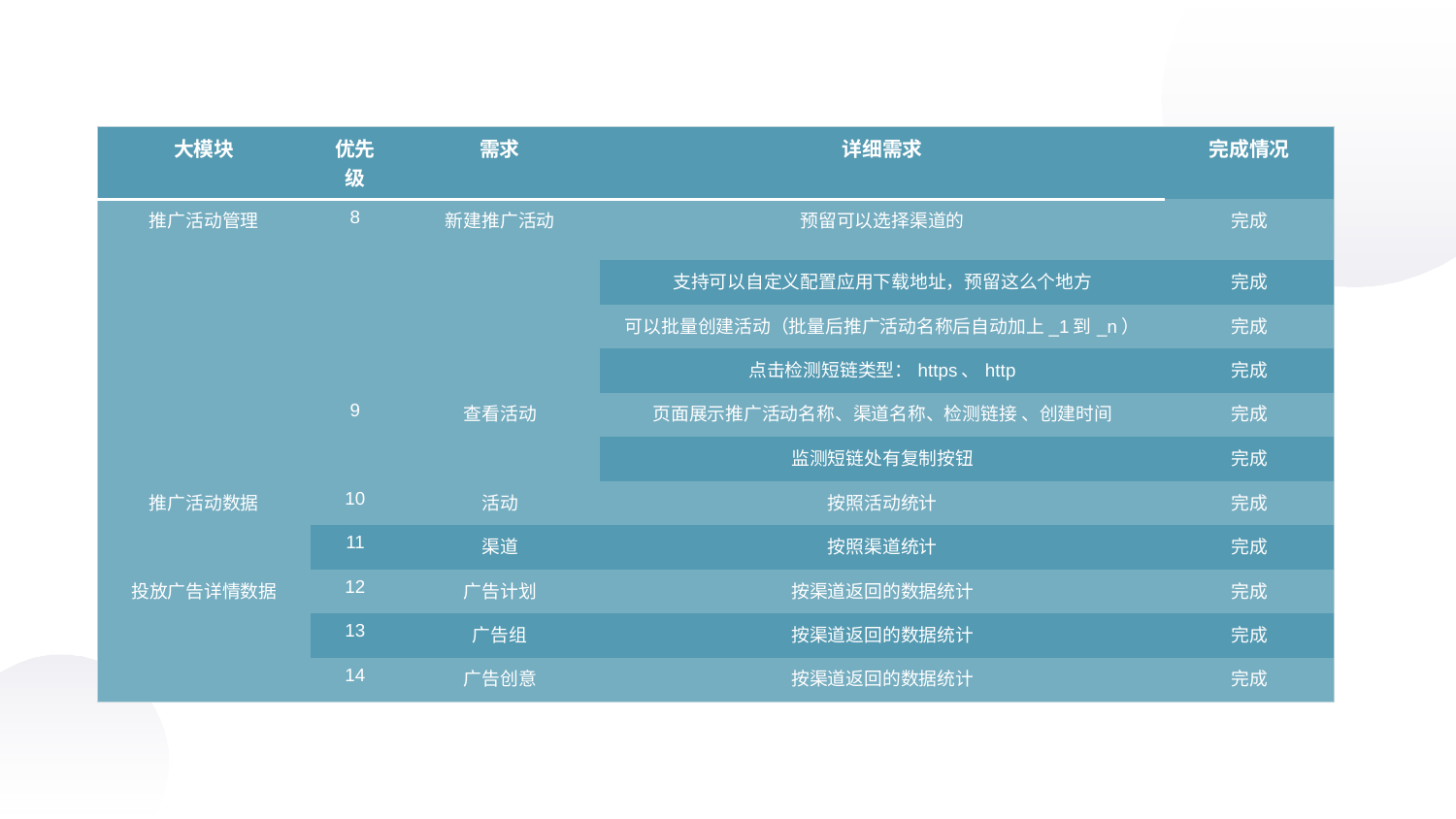

| 大模块 | 优先级 | 需求 | 详细需求 | 完成情况 |
| --- | --- | --- | --- | --- |
| 推广活动管理 | 8 | 新建推广活动 | 预留可以选择渠道的 | 完成 |
|  |  |  | 支持可以自定义配置应用下载地址，预留这么个地方 | 完成 |
|  |  |  | 可以批量创建活动（批量后推广活动名称后自动加上\_1到\_n） | 完成 |
|  |  |  | 点击检测短链类型：https、http | 完成 |
|  | 9 | 查看活动 | 页面展示推广活动名称、渠道名称、检测链接 、创建时间 | 完成 |
|  |  |  | 监测短链处有复制按钮 | 完成 |
| 推广活动数据 | 10 | 活动 | 按照活动统计 | 完成 |
|  | 11 | 渠道 | 按照渠道统计 | 完成 |
| 投放广告详情数据 | 12 | 广告计划 | 按渠道返回的数据统计 | 完成 |
|  | 13 | 广告组 | 按渠道返回的数据统计 | 完成 |
|  | 14 | 广告创意 | 按渠道返回的数据统计 | 完成 |